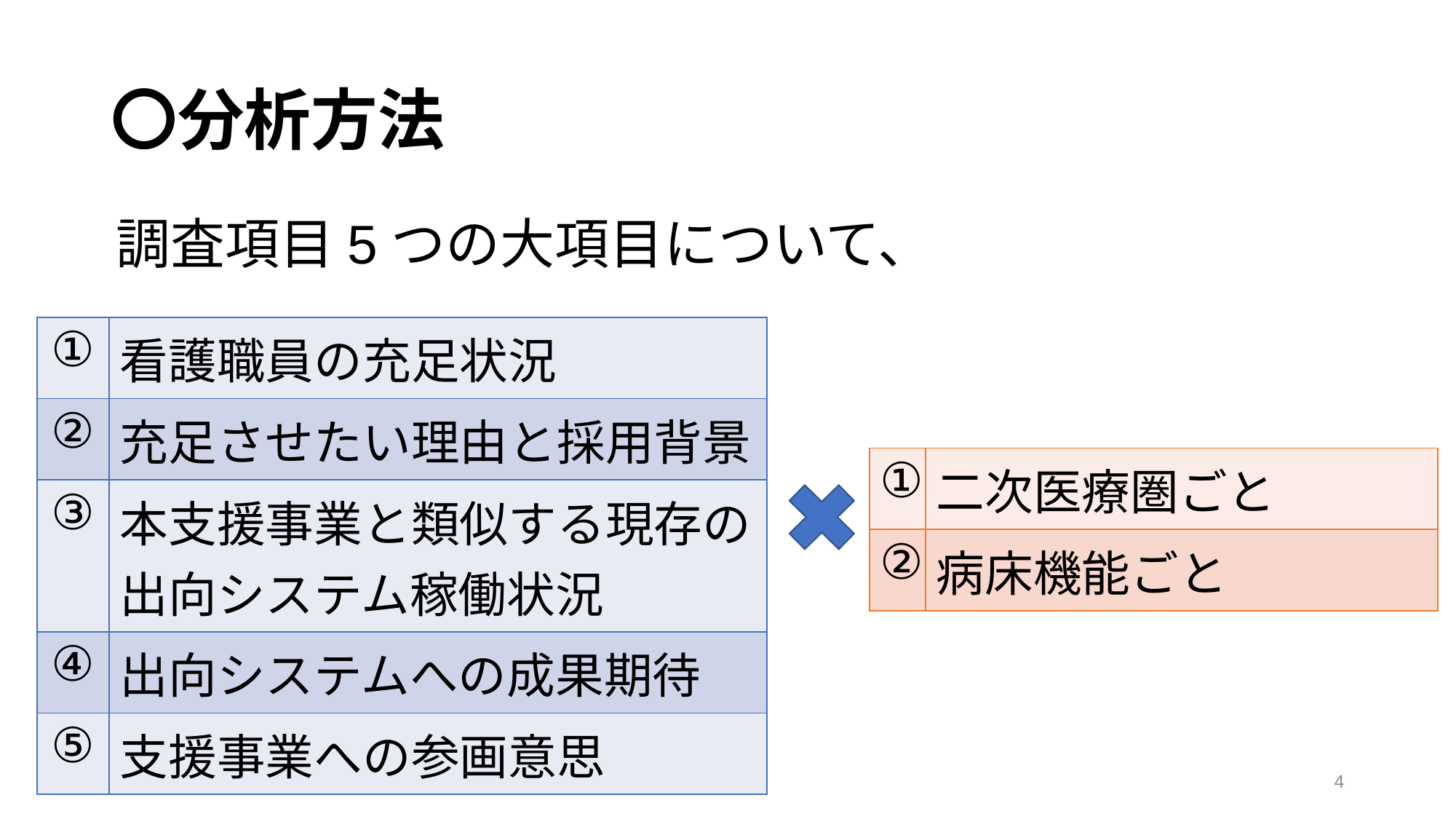

# 〇分析方法
調査項目5つの大項目について、

| ① | 看護職員の充足状況 |
| --- | --- |
| ② | 充足させたい理由と採用背景 |
| ③ | 本支援事業と類似する現存の出向システム稼働状況 |
| ④ | 出向システムへの成果期待 |
| ⑤ | 支援事業への参画意思 |
| ① | 二次医療圏ごと |
| --- | --- |
| ② | 病床機能ごと |

4